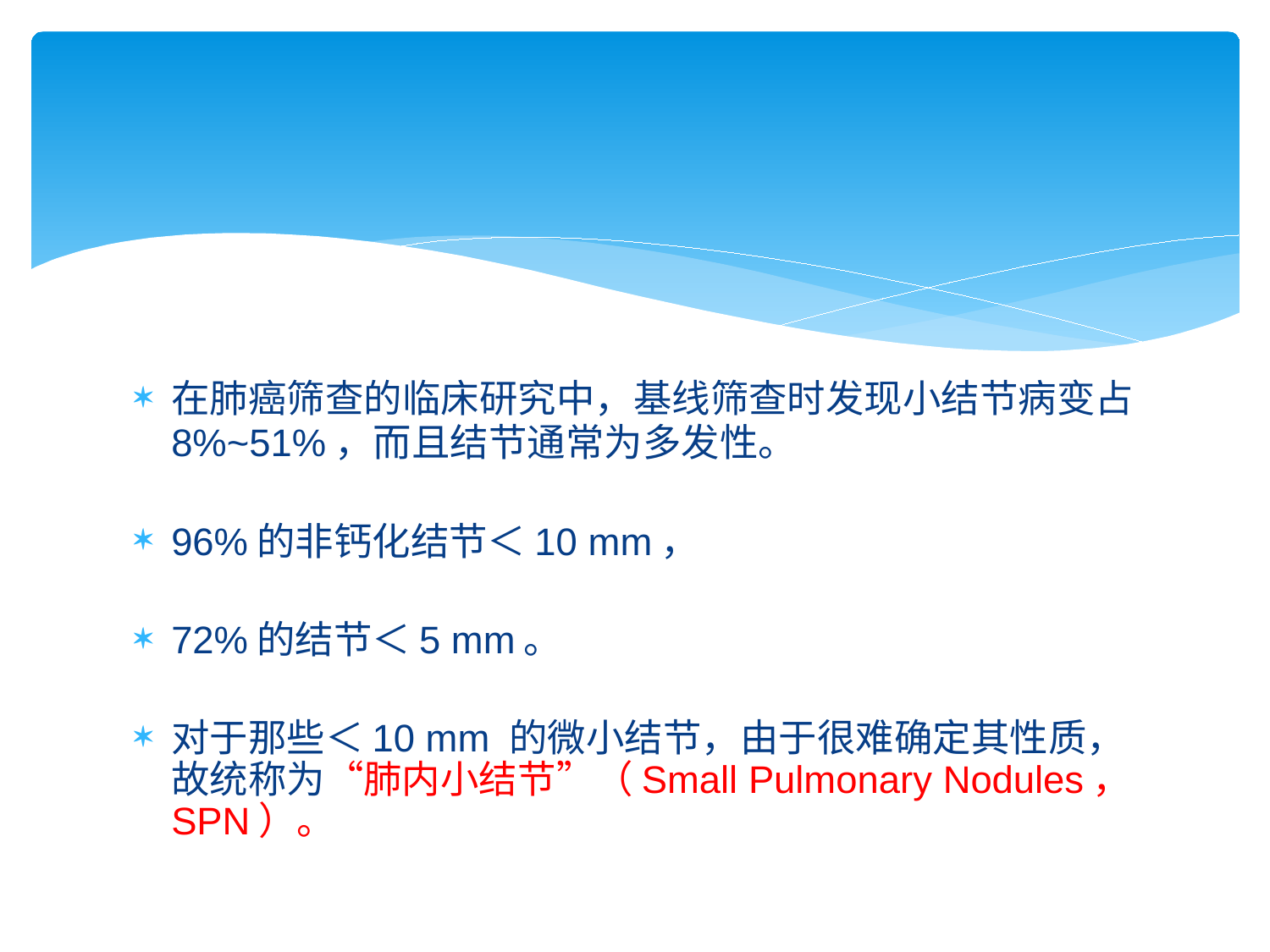

#
在肺癌筛查的临床研究中，基线筛查时发现小结节病变占8%~51%，而且结节通常为多发性。

96%的非钙化结节＜10 mm，

72%的结节＜5 mm。

对于那些＜10 mm 的微小结节，由于很难确定其性质，故统称为“肺内小结节”（Small Pulmonary Nodules，SPN）。